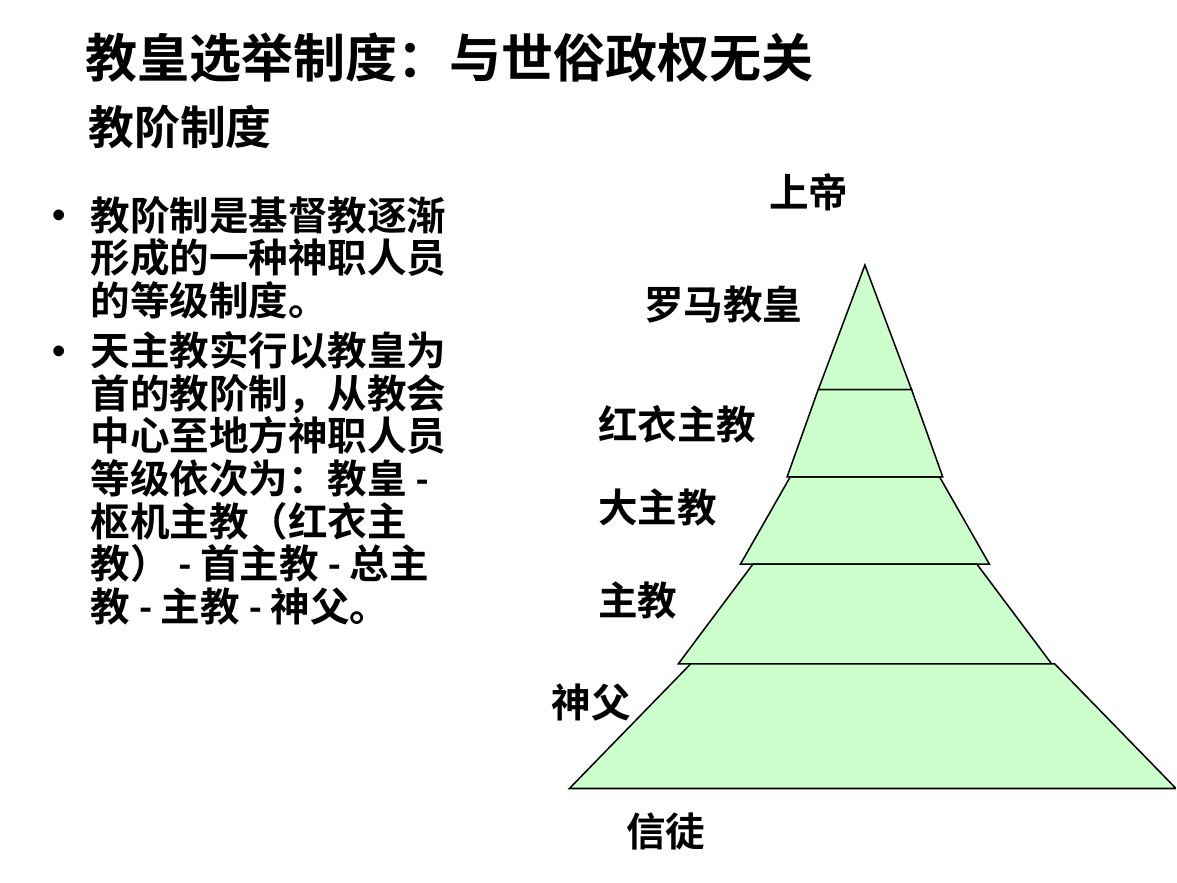

教皇选举制度：与世俗政权无关
# 教阶制度
上帝
教阶制是基督教逐渐形成的一种神职人员的等级制度。
天主教实行以教皇为首的教阶制，从教会中心至地方神职人员等级依次为：教皇-枢机主教（红衣主教）-首主教-总主教-主教-神父。

罗马教皇
红衣主教
大主教
主教
神父
信徒